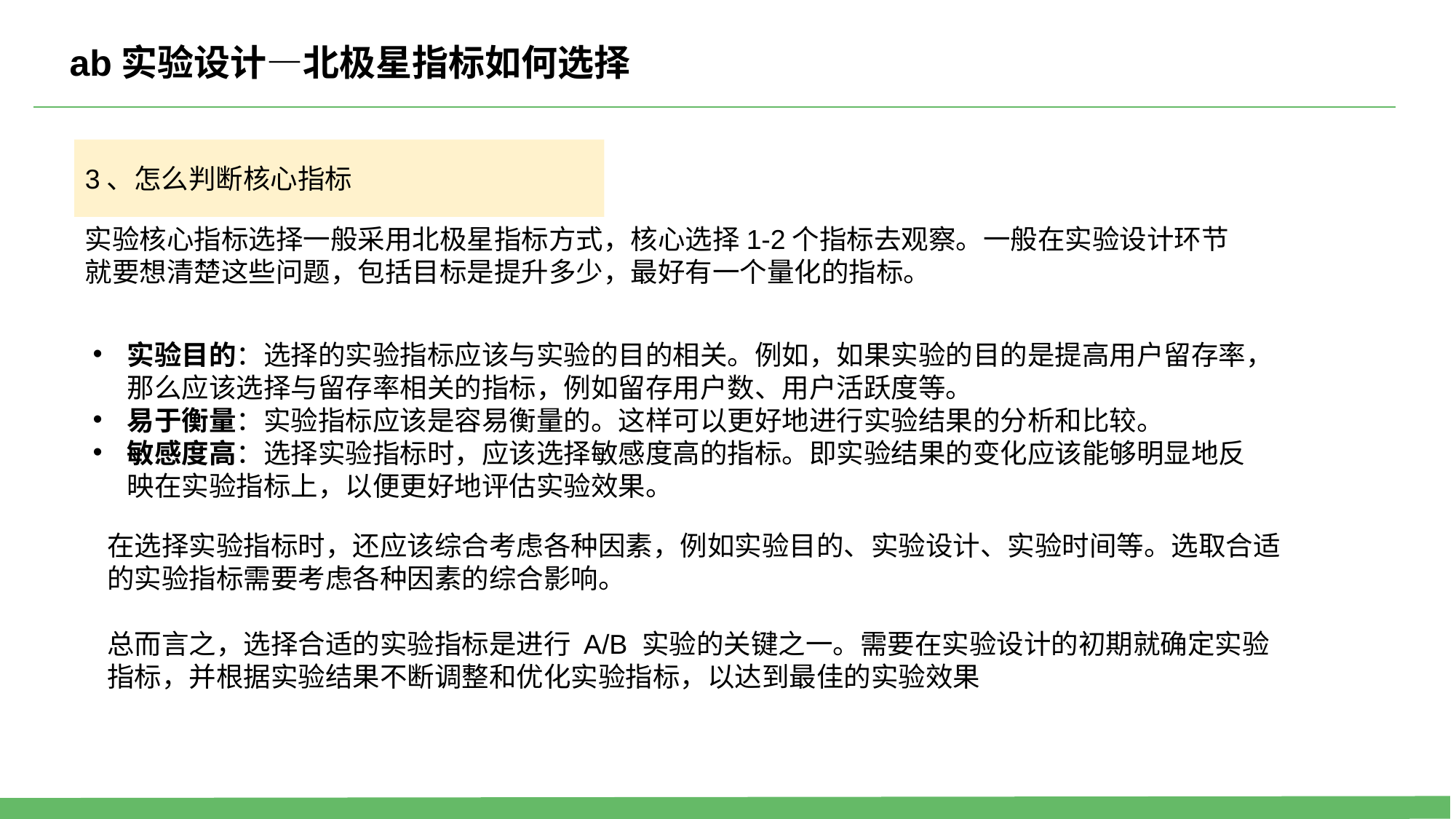

ab实验设计—北极星指标如何选择
3、怎么判断核心指标
实验核心指标选择一般采用北极星指标方式，核心选择1-2个指标去观察。一般在实验设计环节就要想清楚这些问题，包括目标是提升多少，最好有一个量化的指标。

实验目的：选择的实验指标应该与实验的目的相关。例如，如果实验的目的是提高用户留存率，那么应该选择与留存率相关的指标，例如留存用户数、用户活跃度等。
易于衡量：实验指标应该是容易衡量的。这样可以更好地进行实验结果的分析和比较。
敏感度高：选择实验指标时，应该选择敏感度高的指标。即实验结果的变化应该能够明显地反映在实验指标上，以便更好地评估实验效果。
在选择实验指标时，还应该综合考虑各种因素，例如实验目的、实验设计、实验时间等。选取合适的实验指标需要考虑各种因素的综合影响。

总而言之，选择合适的实验指标是进行 A/B 实验的关键之一。需要在实验设计的初期就确定实验指标，并根据实验结果不断调整和优化实验指标，以达到最佳的实验效果